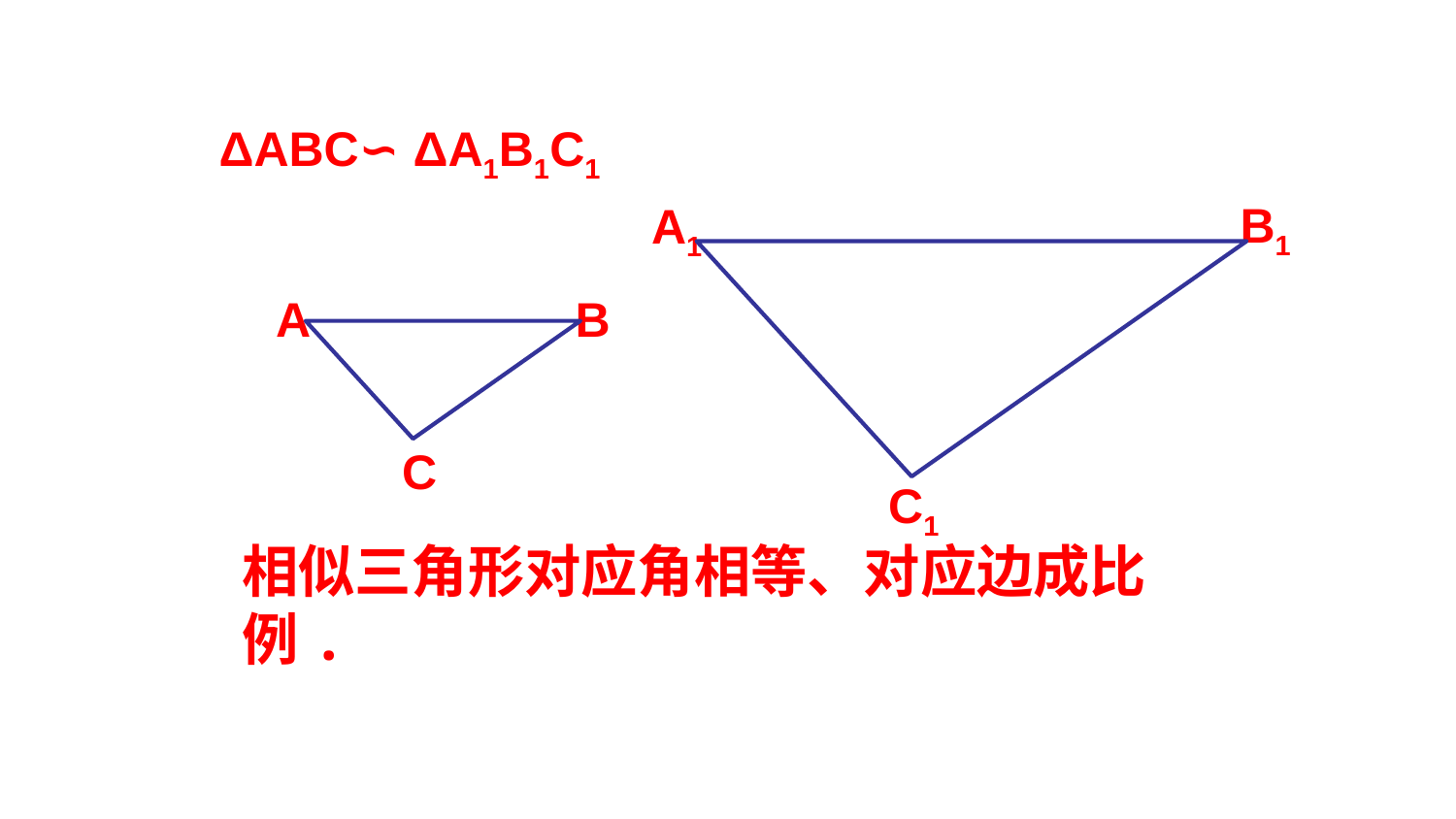

ΔABC∽ ΔA1B1C1
B1
A1

C1
A
B

C
相似三角形对应角相等、对应边成比例.